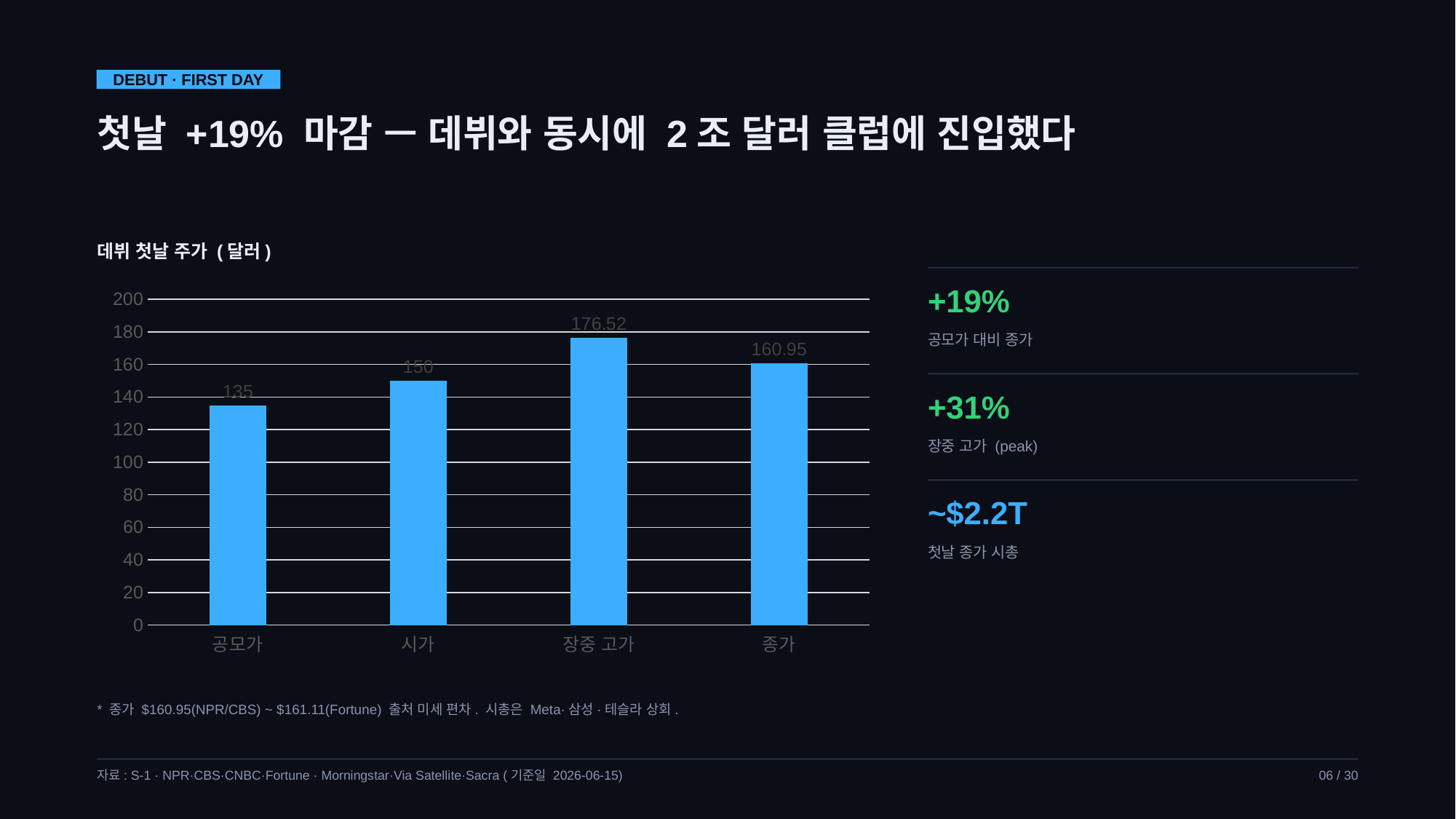

DEBUT · FIRST DAY
첫날 +19% 마감 — 데뷔와 동시에 2조 달러 클럽에 진입했다
데뷔 첫날 주가 (달러)

+19%

### Chart

| Category |  |
|---|---|
| 공모가 | 135.0 |
| 시가 | 150.0 |
| 장중 고가 | 176.52 |
| 종가 | 160.95 |
공모가 대비 종가

+31%
장중 고가 (peak)

~$2.2T
첫날 종가 시총
* 종가 $160.95(NPR/CBS) ~ $161.11(Fortune) 출처 미세 편차. 시총은 Meta·삼성·테슬라 상회.

자료: S-1 · NPR·CBS·CNBC·Fortune · Morningstar·Via Satellite·Sacra (기준일 2026-06-15)
06 / 30